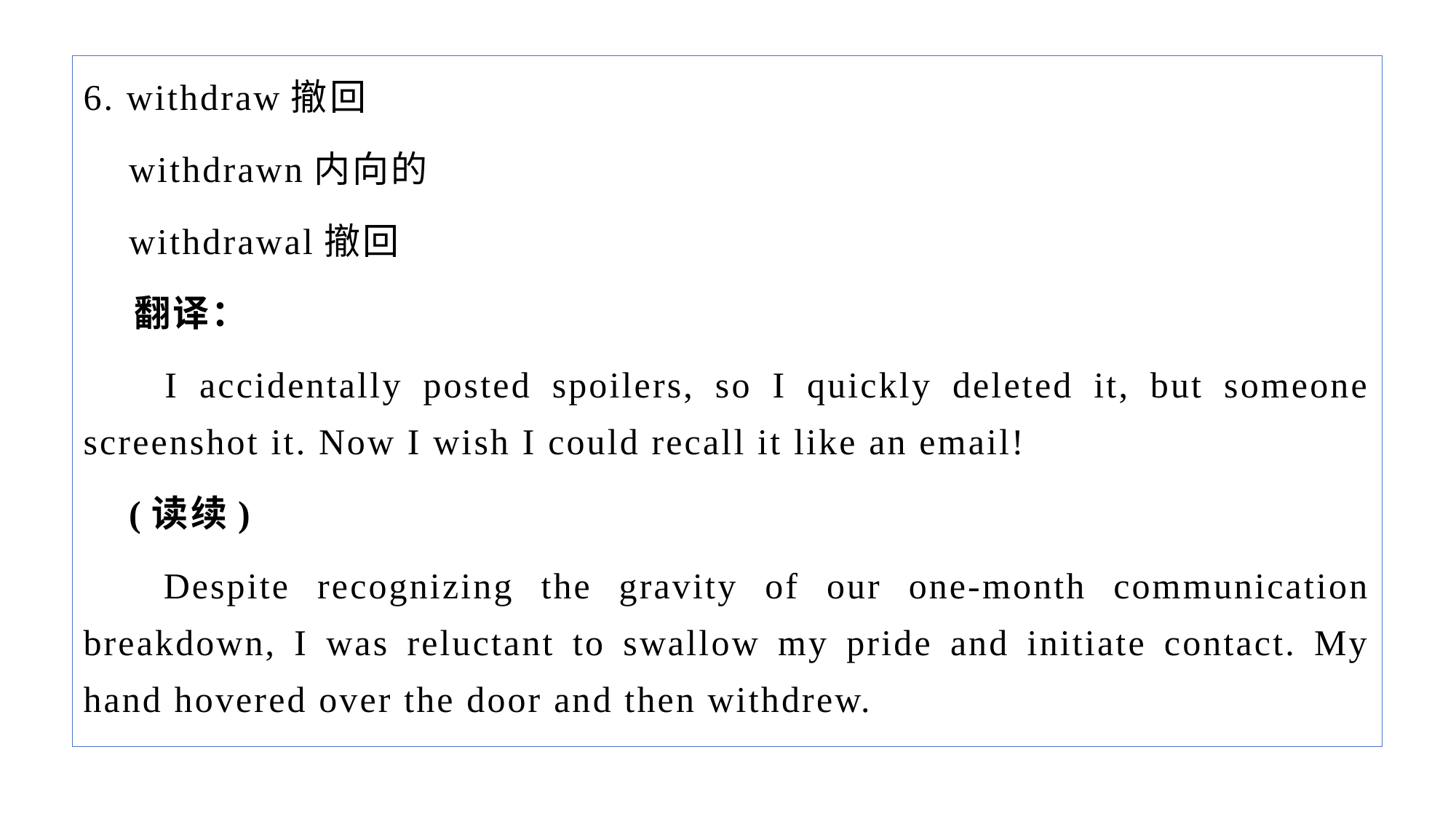

6. withdraw撤回
    withdrawn内向的
    withdrawal撤回
    翻译：
    I accidentally posted spoilers, so I quickly deleted it, but someone screenshot it. Now I wish I could recall it like an email!
    (读续)
   Despite recognizing the gravity of our one-month communication breakdown, I was reluctant to swallow my pride and initiate contact. My hand hovered over the door and then withdrew.